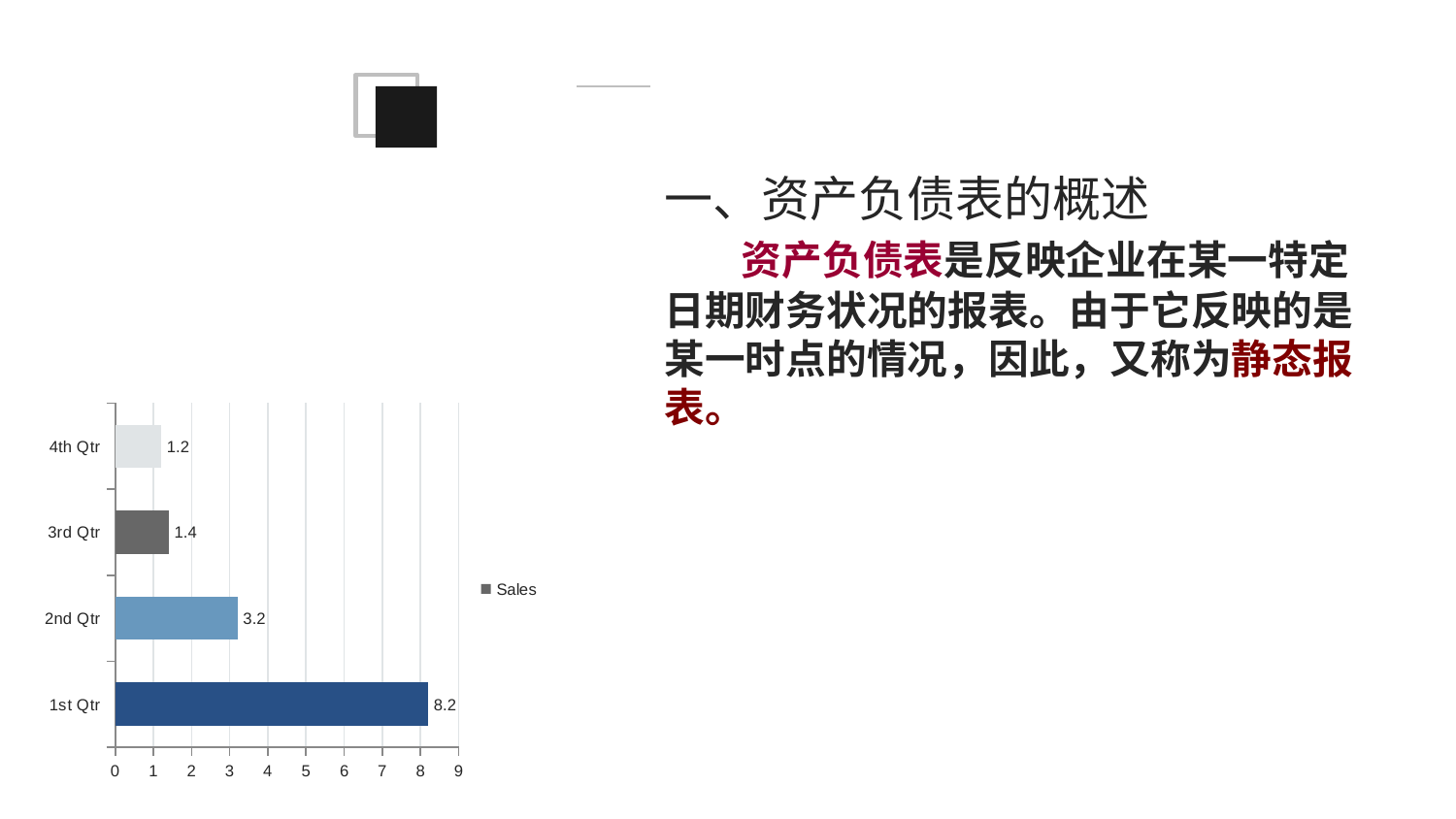

一、资产负债表的概述
      资产负债表是反映企业在某一特定日期财务状况的报表。由于它反映的是某一时点的情况，因此，又称为静态报表。

### Chart

| Category | Sales |
|---|---|
| 1st Qtr | 8.2 |
| 2nd Qtr | 3.2 |
| 3rd Qtr | 1.4 |
| 4th Qtr | 1.2 |